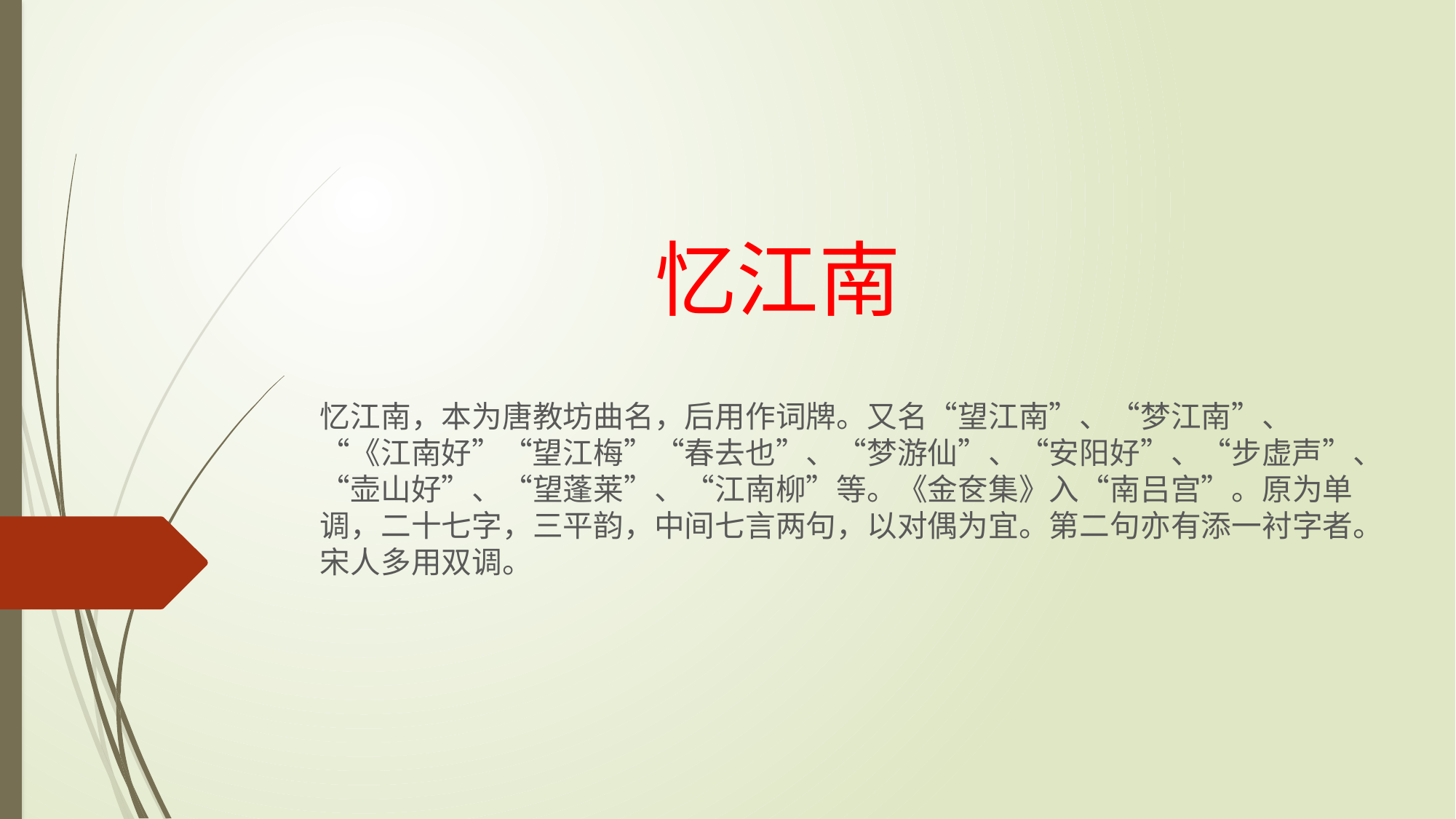

# 忆江南
忆江南，本为唐教坊曲名，后用作词牌。又名“望江南”、“梦江南”、“《江南好”“望江梅”“春去也”、“梦游仙”、“安阳好”、“步虚声”、“壶山好”、“望蓬莱”、“江南柳”等。《金奁集》入“南吕宫”。原为单调，二十七字，三平韵，中间七言两句，以对偶为宜。第二句亦有添一衬字者。宋人多用双调。